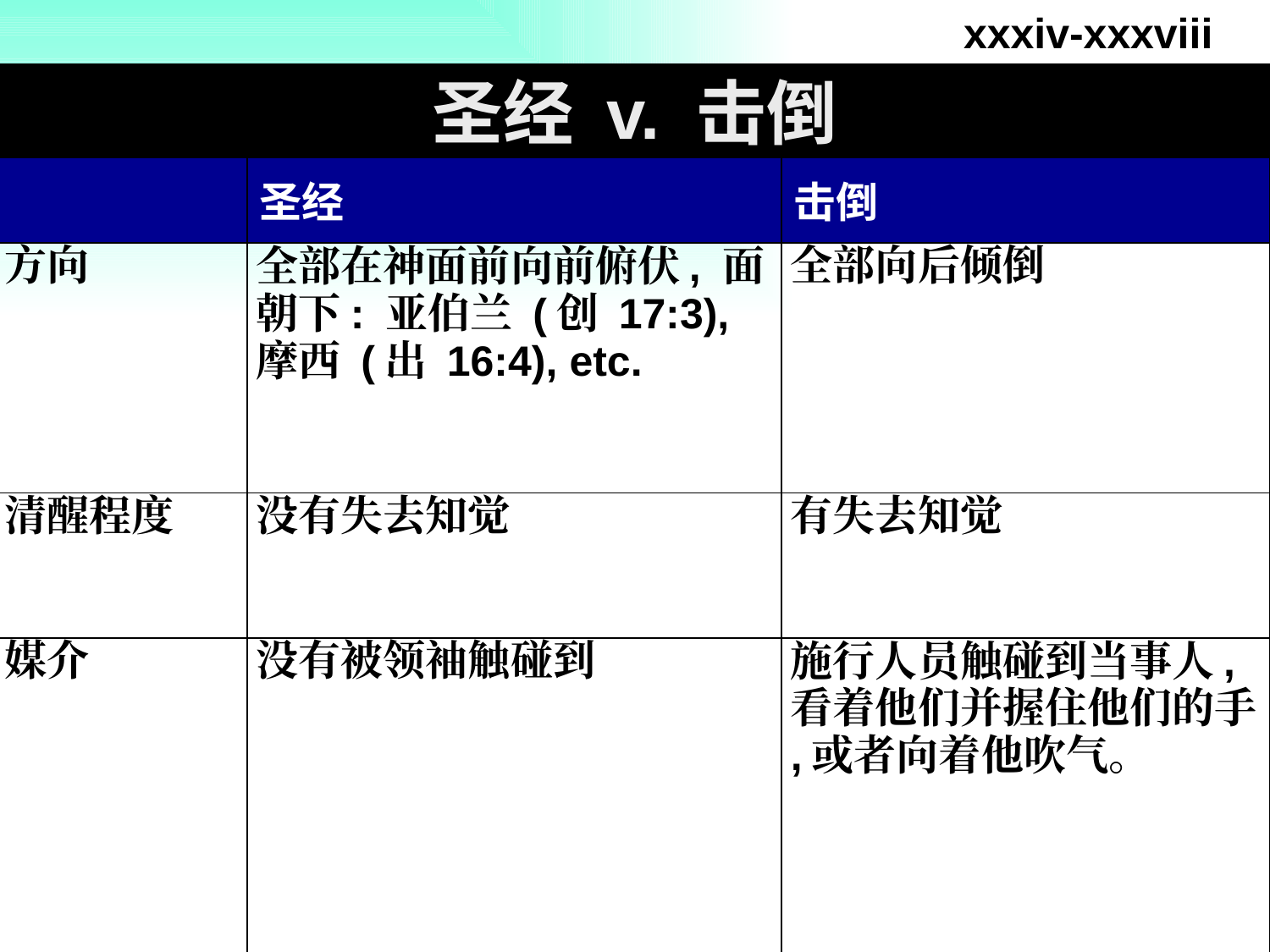

xxxiv-xxxviii
圣经 v. 击倒
|  | 圣经 | 击倒 |
| --- | --- | --- |
| 方向 | 全部在神面前向前俯伏, 面朝下: 亚伯兰 (创 17:3), 摩西 (出 16:4), etc. | 全部向后倾倒 |
| 清醒程度 | 没有失去知觉 | 有失去知觉 |
| 媒介 | 没有被领袖触碰到 | 施行人员触碰到当事人,看着他们并握住他们的手 ,或者向着他吹气。 |